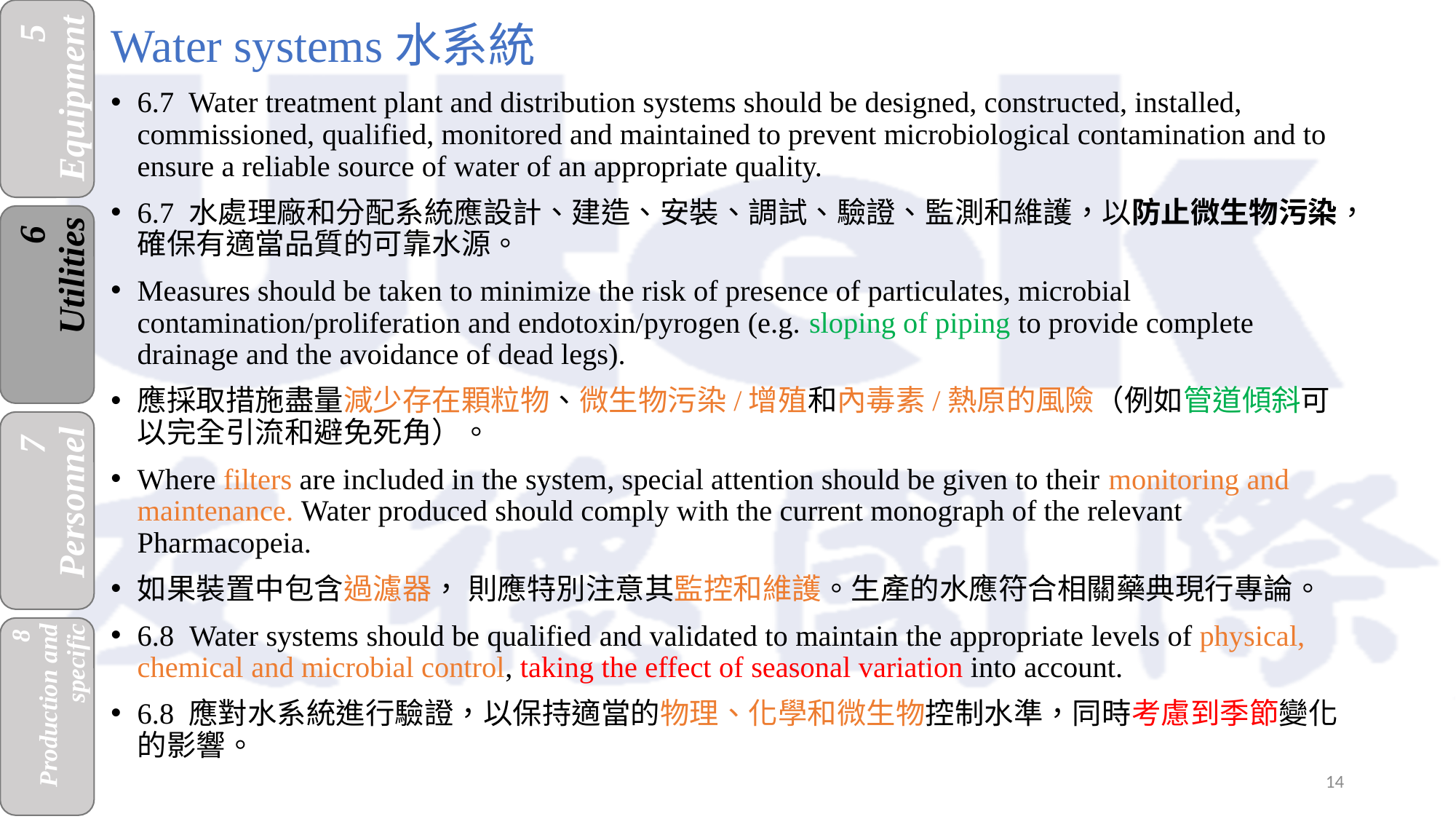

Water systems水系統
6.7  Water treatment plant and distribution systems should be designed, constructed, installed, commissioned, qualified, monitored and maintained to prevent microbiological contamination and to ensure a reliable source of water of an appropriate quality.
6.7 水處理廠和分配系統應設計、建造、安裝、調試、驗證、監測和維護，以防止微生物污染，確保有適當品質的可靠水源。
Measures should be taken to minimize the risk of presence of particulates, microbial contamination/proliferation and endotoxin/pyrogen (e.g. sloping of piping to provide complete drainage and the avoidance of dead legs).
應採取措施盡量減少存在顆粒物、微生物污染/增殖和內毒素/熱原的風險（例如管道傾斜可以完全引流和避免死角）。
Where filters are included in the system, special attention should be given to their monitoring and maintenance. Water produced should comply with the current monograph of the relevant Pharmacopeia.
如果裝置中包含過濾器， 則應特別注意其監控和維護。生產的水應符合相關藥典現行專論。
6.8  Water systems should be qualified and validated to maintain the appropriate levels of physical, chemical and microbial control, taking the effect of seasonal variation into account.
6.8 應對水系統進行驗證，以保持適當的物理、化學和微生物控制水準，同時考慮到季節變化的影響。
14